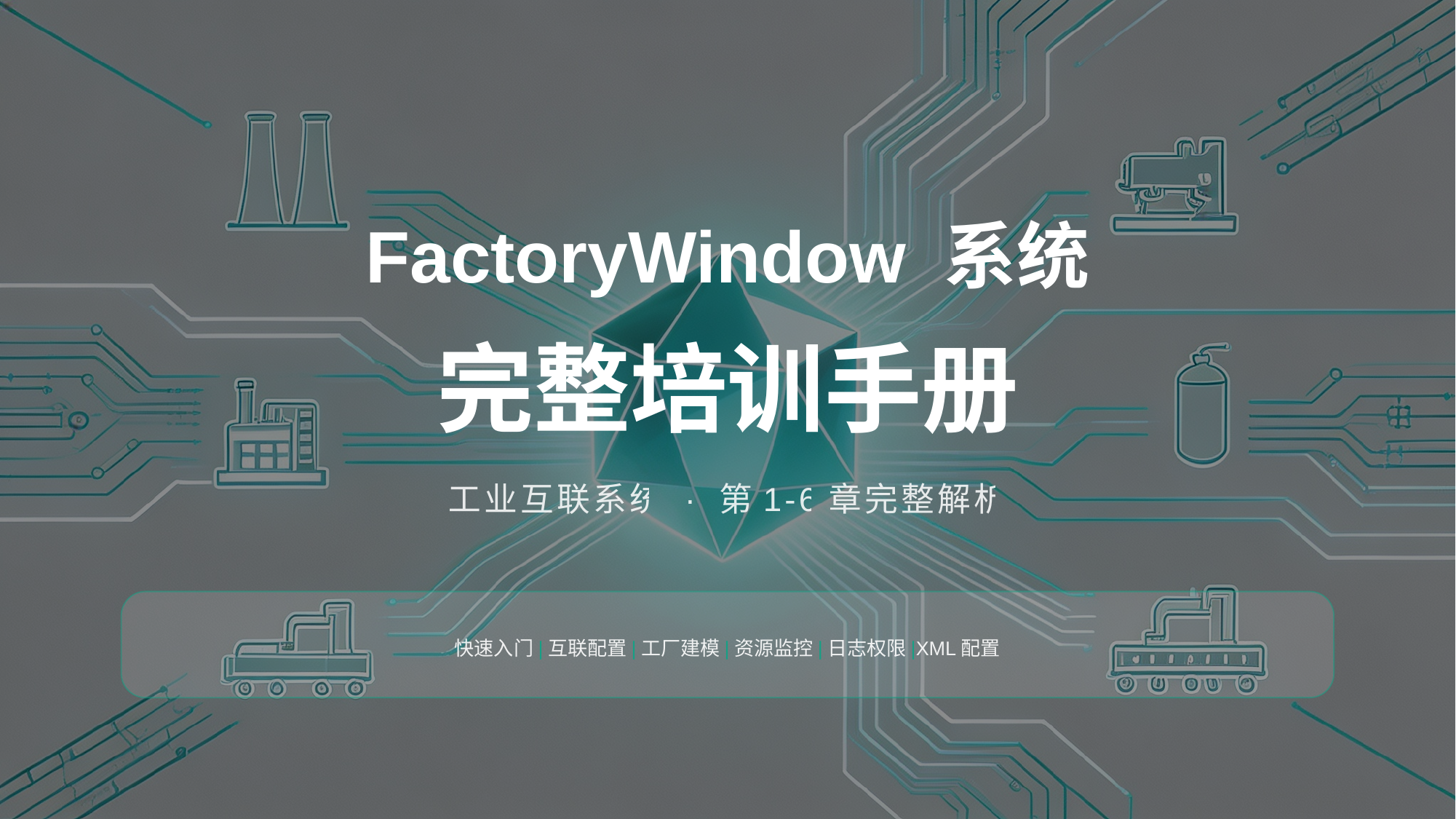

FactoryWindow 系统
完整培训手册
工业互联系统 · 第1-6章完整解析

快速入门|互联配置|工厂建模|资源监控|日志权限|XML配置